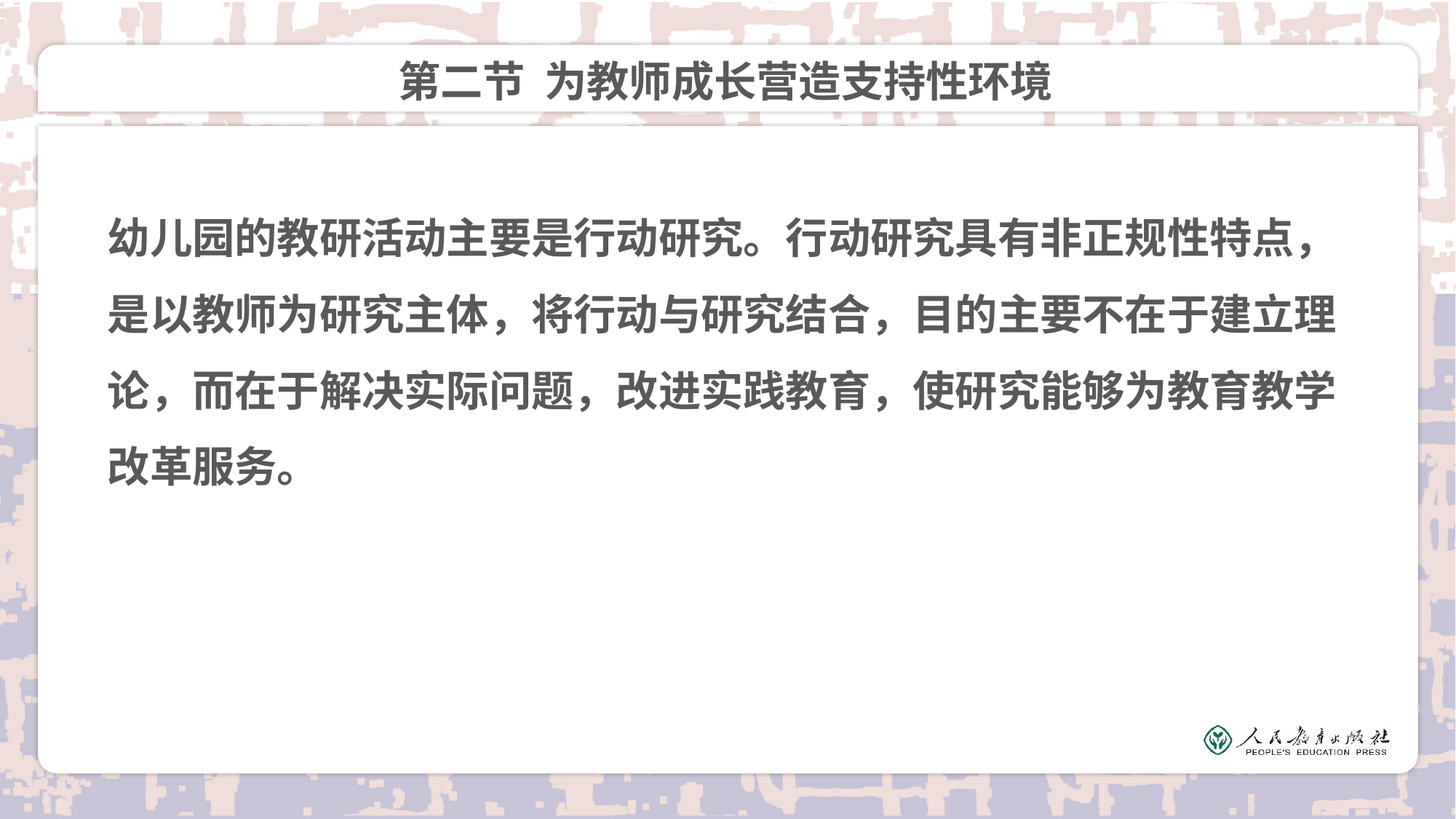

# 第二节  为教师成长营造支持性环境
幼儿园的教研活动主要是行动研究。行动研究具有非正规性特点，是以教师为研究主体，将行动与研究结合，目的主要不在于建立理论，而在于解决实际问题，改进实践教育，使研究能够为教育教学改革服务。